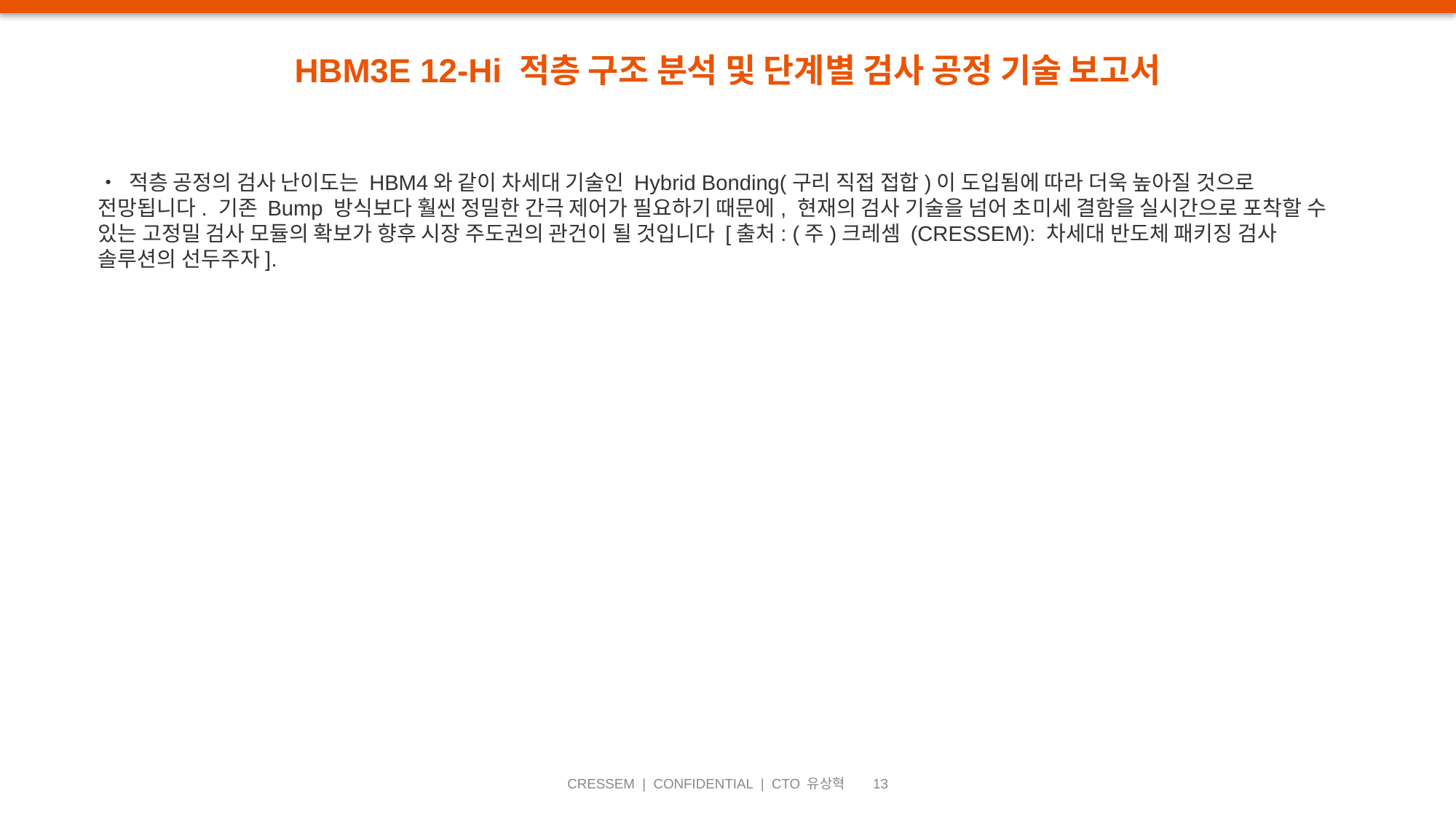

HBM3E 12-Hi 적층 구조 분석 및 단계별 검사 공정 기술 보고서
• 적층 공정의 검사 난이도는 HBM4와 같이 차세대 기술인 Hybrid Bonding(구리 직접 접합)이 도입됨에 따라 더욱 높아질 것으로 전망됩니다. 기존 Bump 방식보다 훨씬 정밀한 간극 제어가 필요하기 때문에, 현재의 검사 기술을 넘어 초미세 결함을 실시간으로 포착할 수 있는 고정밀 검사 모듈의 확보가 향후 시장 주도권의 관건이 될 것입니다 [출처: (주)크레셈 (CRESSEM): 차세대 반도체 패키징 검사 솔루션의 선두주자].
CRESSEM  |  CONFIDENTIAL  |  CTO 유상혁        13